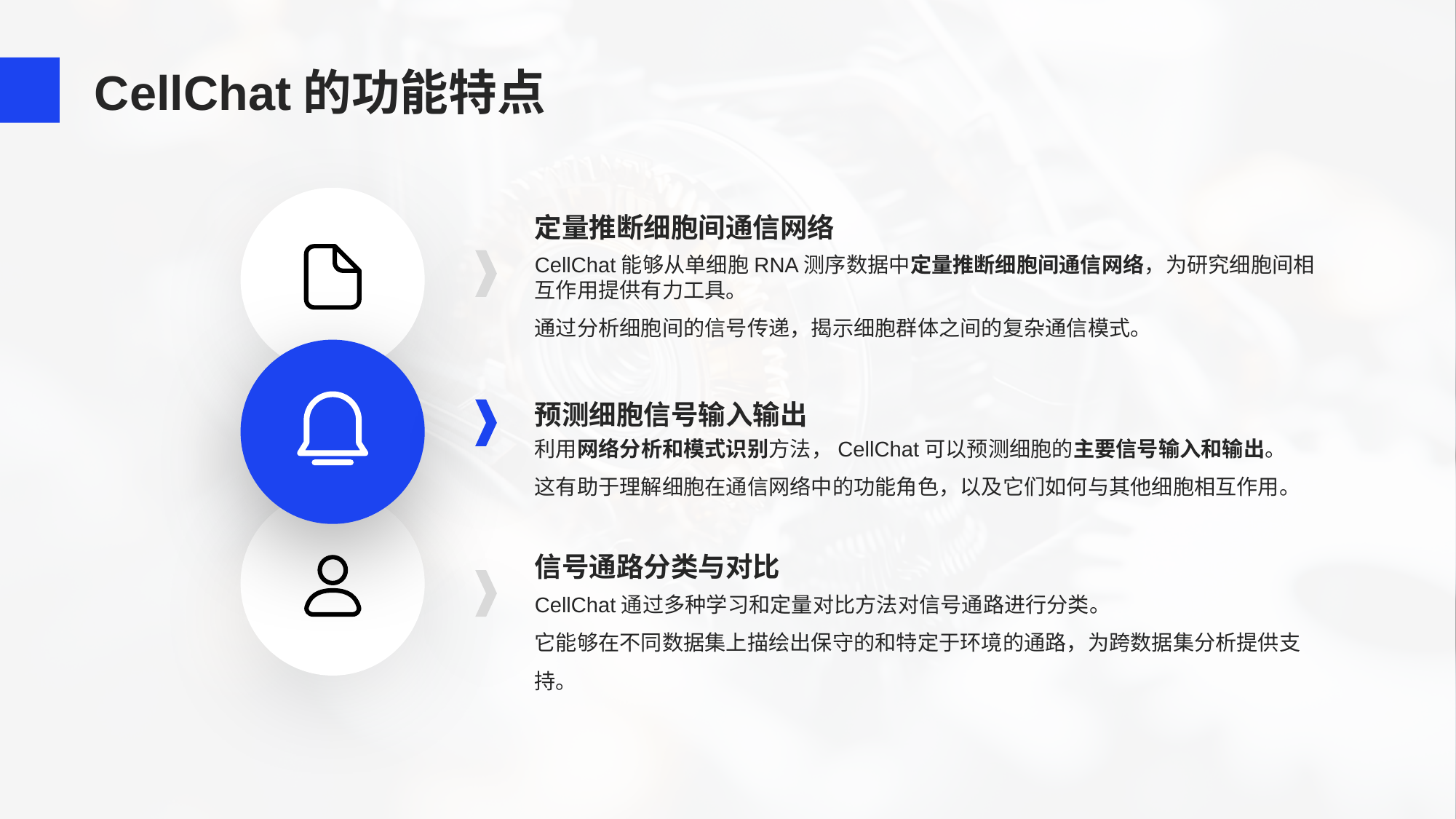

CellChat的功能特点

定量推断细胞间通信网络

CellChat能够从单细胞RNA测序数据中定量推断细胞间通信网络，为研究细胞间相互作用提供有力工具。
通过分析细胞间的信号传递，揭示细胞群体之间的复杂通信模式。

预测细胞信号输入输出

利用网络分析和模式识别方法，CellChat可以预测细胞的主要信号输入和输出。
这有助于理解细胞在通信网络中的功能角色，以及它们如何与其他细胞相互作用。

信号通路分类与对比

CellChat通过多种学习和定量对比方法对信号通路进行分类。
它能够在不同数据集上描绘出保守的和特定于环境的通路，为跨数据集分析提供支持。